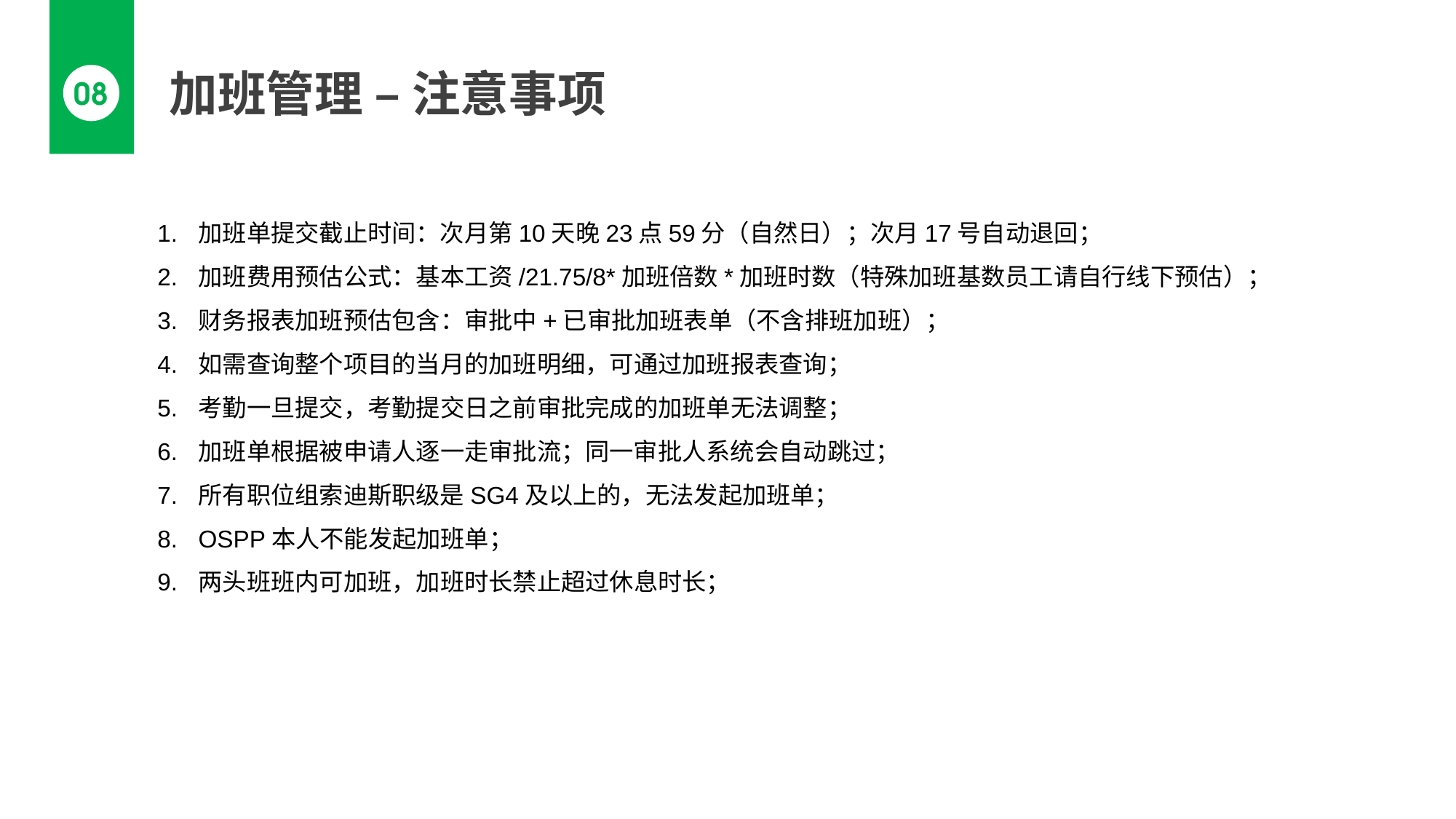

加班管理 – 注意事项
08
加班单提交截止时间：次月第10天晚23点59分（自然日）；次月17号自动退回；
加班费用预估公式：基本工资/21.75/8*加班倍数*加班时数（特殊加班基数员工请自行线下预估）；
财务报表加班预估包含：审批中+已审批加班表单（不含排班加班）；
如需查询整个项目的当月的加班明细，可通过加班报表查询；
考勤一旦提交，考勤提交日之前审批完成的加班单无法调整；
加班单根据被申请人逐一走审批流；同一审批人系统会自动跳过；
所有职位组索迪斯职级是SG4及以上的，无法发起加班单；
OSPP本人不能发起加班单；
两头班班内可加班，加班时长禁止超过休息时长；